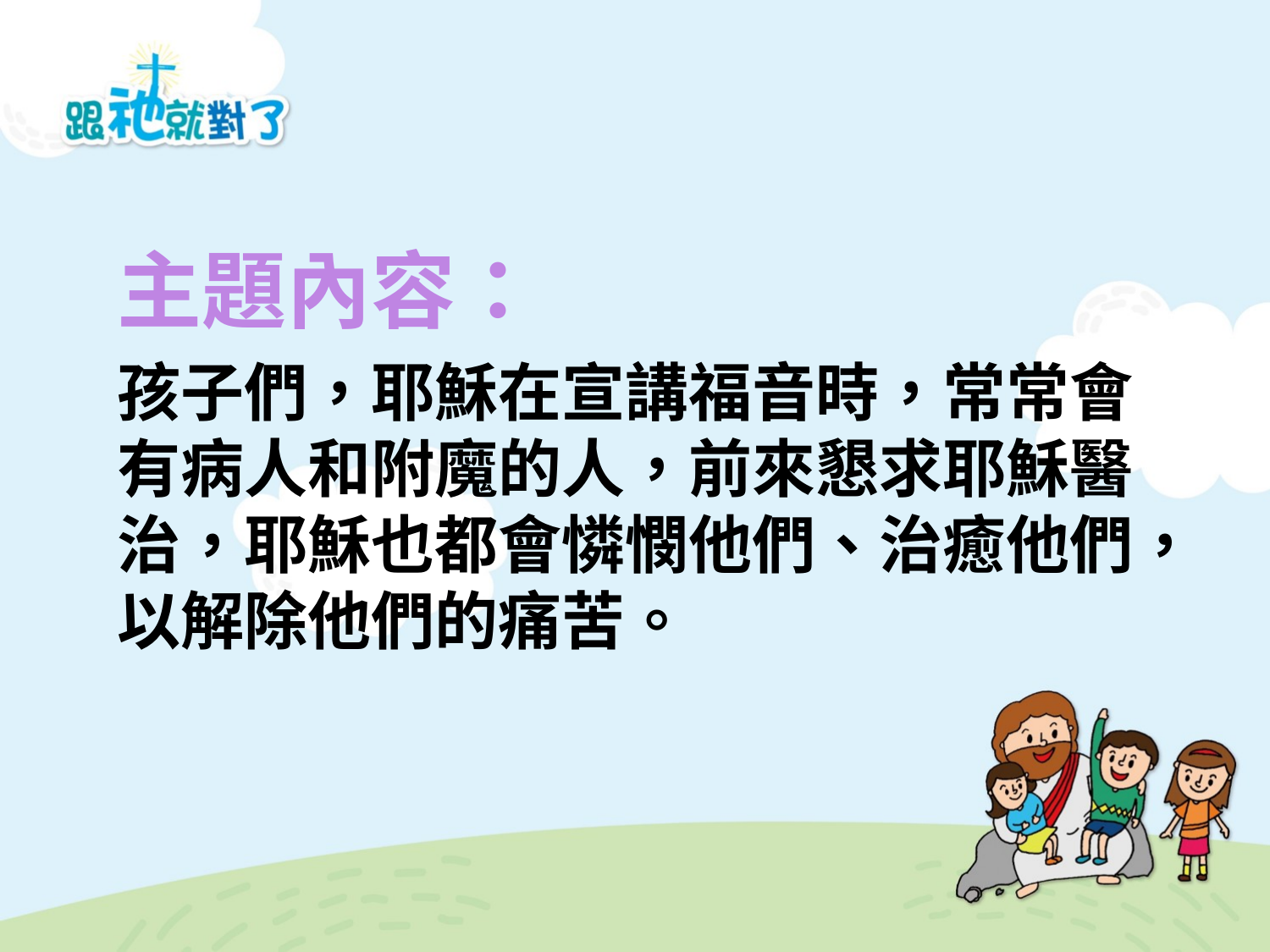

主題內容：
孩子們，耶穌在宣講福音時，常常會有病人和附魔的人，前來懇求耶穌醫治，耶穌也都會憐憫他們、治癒他們，以解除他們的痛苦。